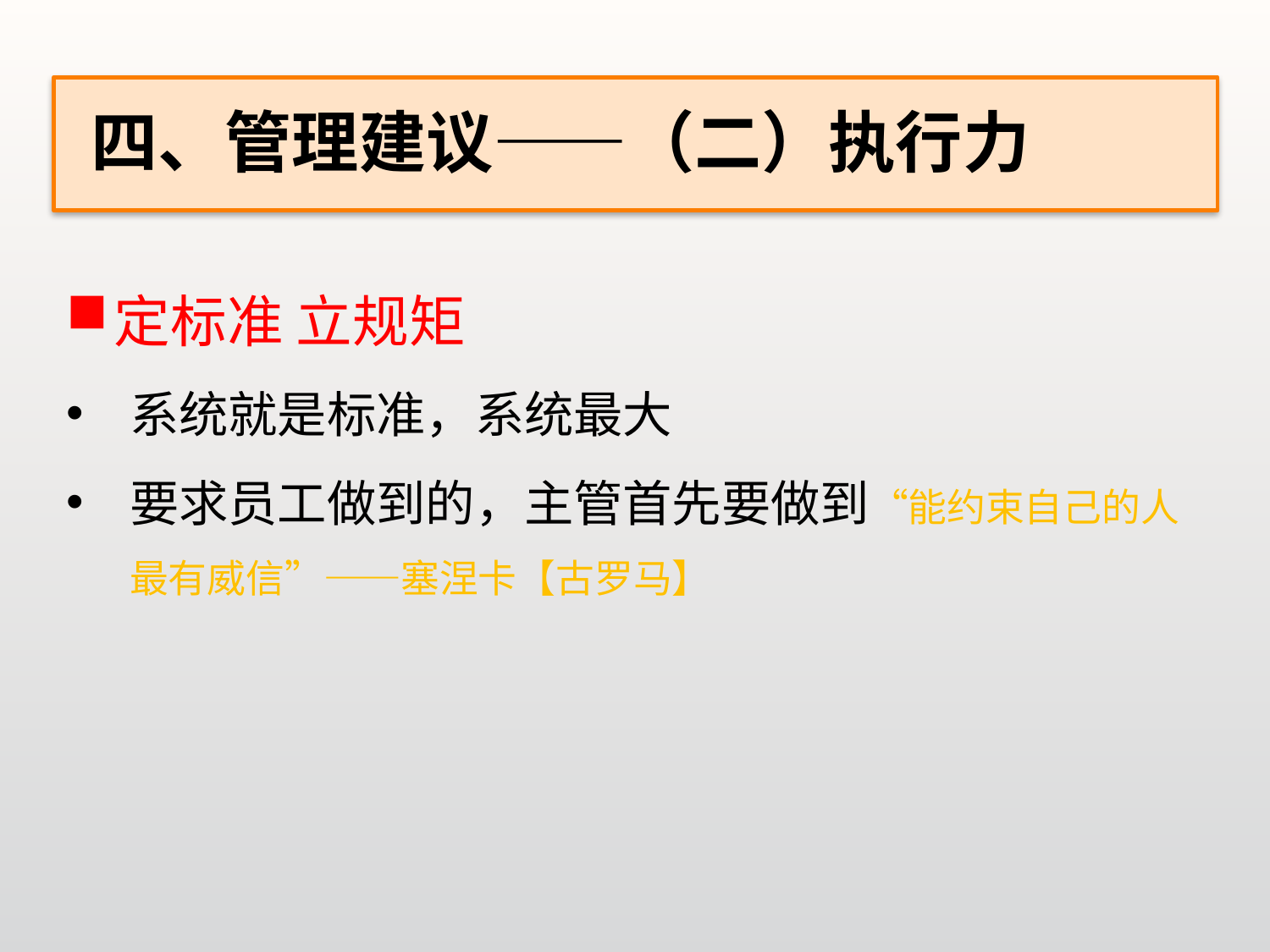

四、管理建议——（二）执行力
定标准 立规矩
系统就是标准，系统最大
要求员工做到的，主管首先要做到“能约束自己的人最有威信”——塞涅卡【古罗马】